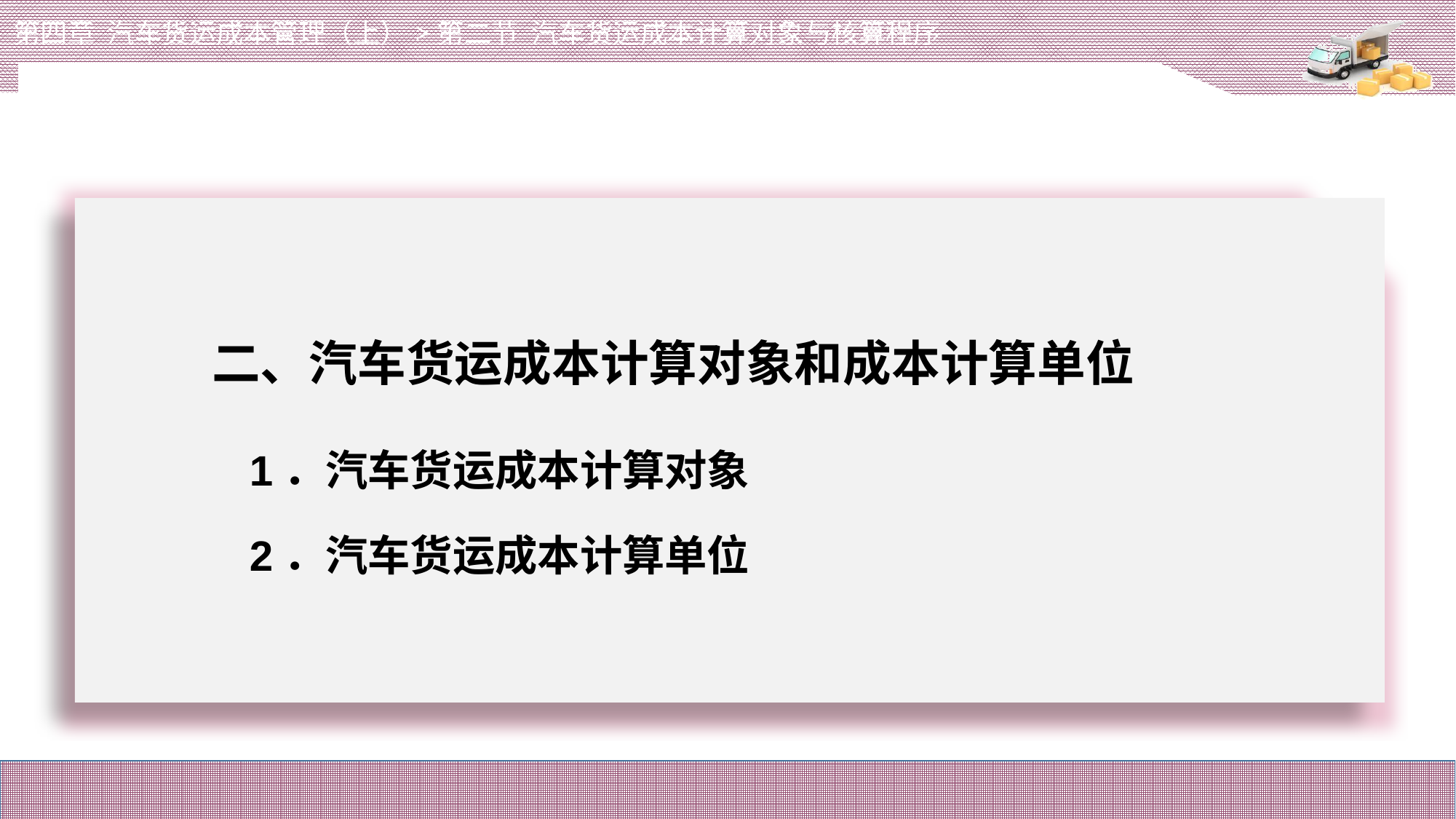

第四章  汽车货运成本管理（上）>第二节  汽车货运成本计算对象与核算程序
# 二、汽车货运成本计算对象和成本计算单位
1．汽车货运成本计算对象
2．汽车货运成本计算单位